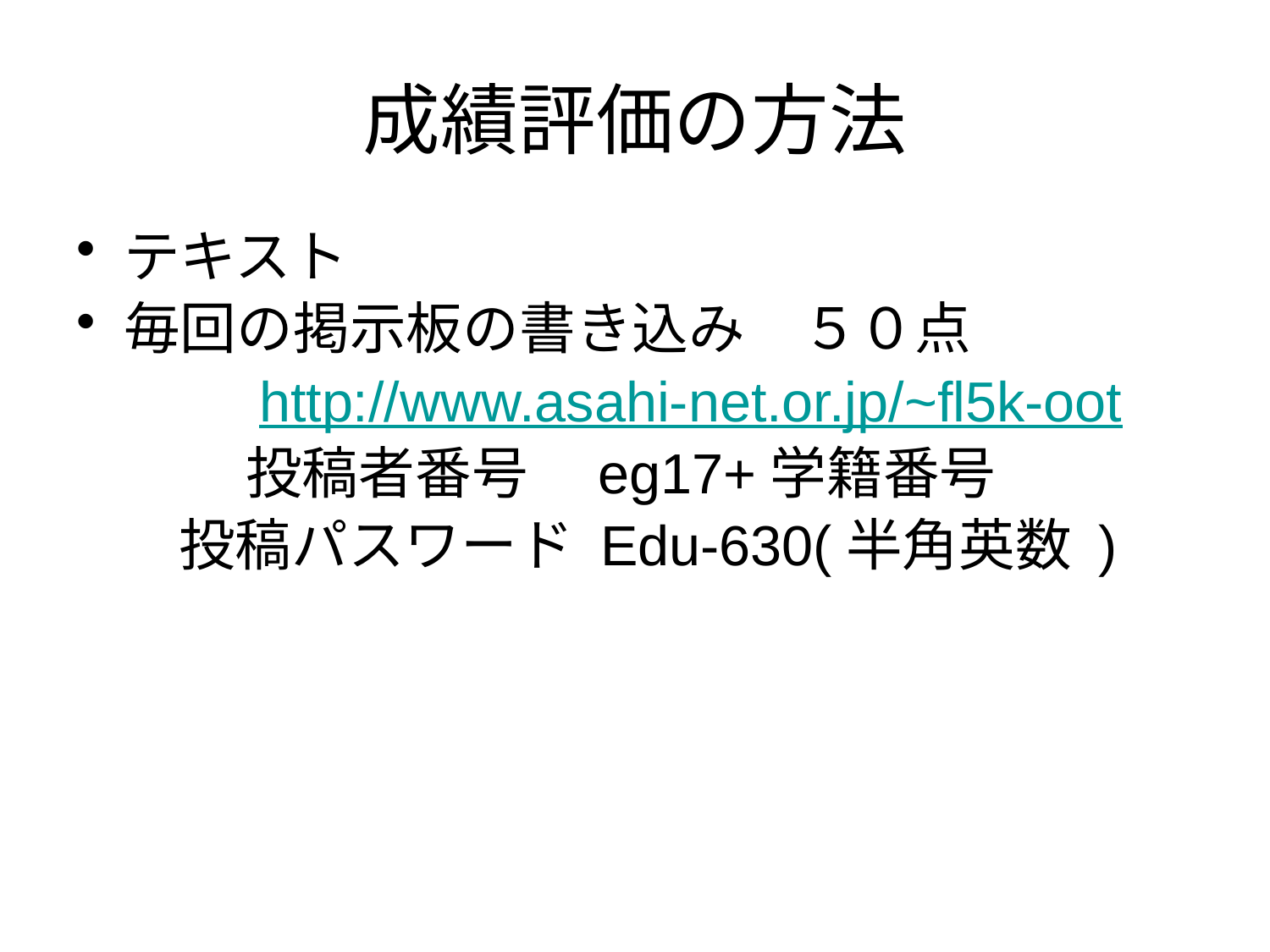

# 成績評価の方法
テキスト
毎回の掲示板の書き込み　５０点
　　　http://www.asahi-net.or.jp/~fl5k-oot
　　　投稿者番号　eg17+学籍番号
       投稿パスワード Edu-630(半角英数 )